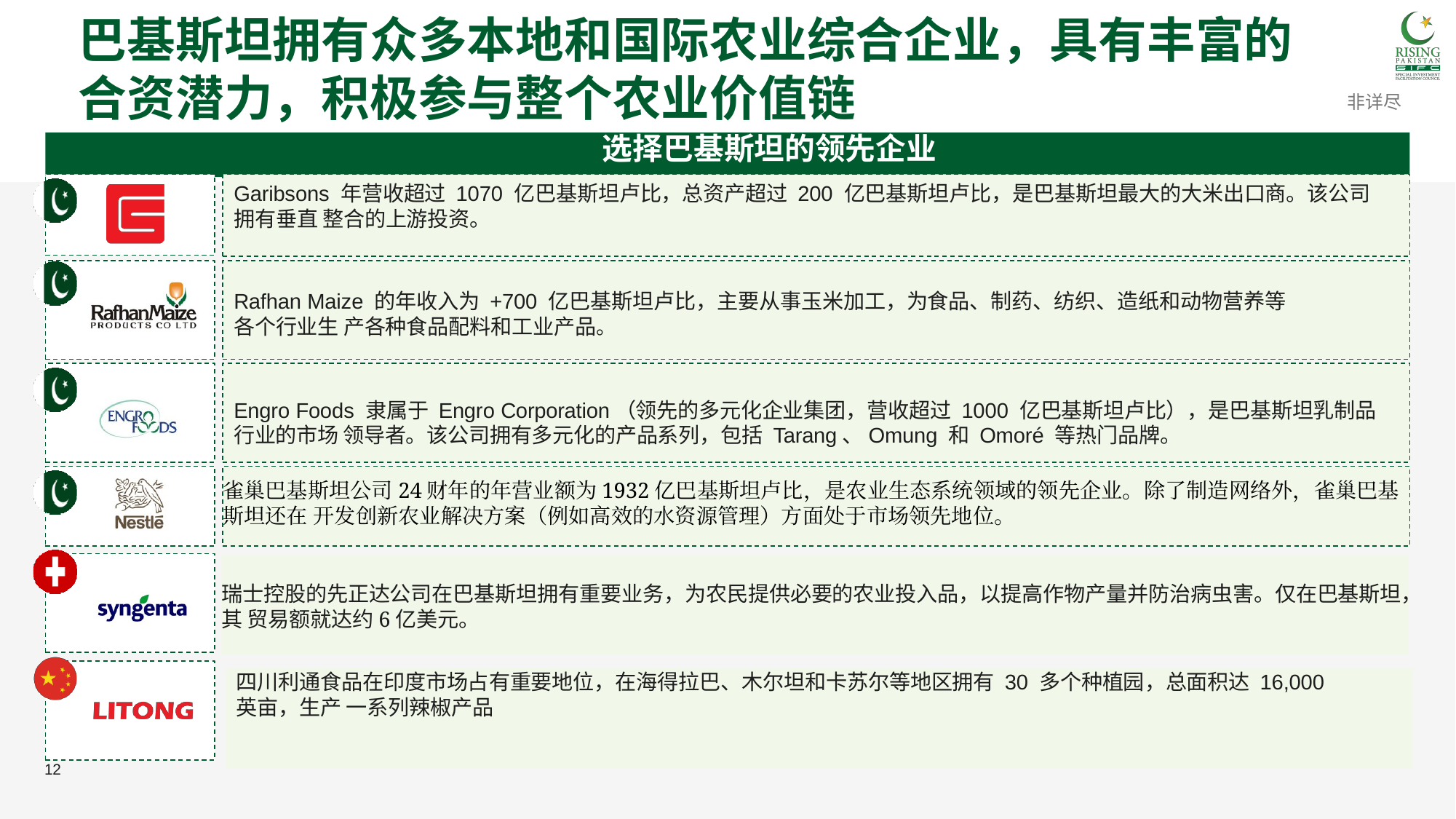

巴基斯坦拥有众多本地和国际农业综合企业，具有丰富的合资潜力，积极参与整个农业价值链
非详尽

选择巴基斯坦的领先企业
Garibsons 年营收超过 1070 亿巴基斯坦卢比，总资产超过 200 亿巴基斯坦卢比，是巴基斯坦最大的大米出口商。该公司拥有垂直 整合的上游投资。

12

Rafhan Maize 的年收入为 +700 亿巴基斯坦卢比，主要从事玉米加工，为食品、制药、纺织、造纸和动物营养等各个行业生 产各种食品配料和工业产品。

Engro Foods 隶属于 Engro Corporation（领先的多元化企业集团，营收超过 1000 亿巴基斯坦卢比），是巴基斯坦乳制品行业的市场 领导者。该公司拥有多元化的产品系列，包括 Tarang、Omung 和 Omoré 等热门品牌。

雀巢巴基斯坦公司24财年的年营业额为1932亿巴基斯坦卢比，是农业生态系统领域的领先企业。除了制造网络外，雀巢巴基斯坦还在 开发创新农业解决方案（例如高效的水资源管理）方面处于市场领先地位。

雀巢巴基斯坦公司24财年的年营业额为1932亿巴基斯坦卢比，是农业生态系统领域的领先企业。除了制造网络外，雀巢巴基斯坦还在 开发创新农业解决方案（例如高效的水资源管理）方面处于市场领先地位。

瑞士控股的先正达公司在巴基斯坦拥有重要业务，为农民提供必要的农业投入品，以提高作物产量并防治病虫害。仅在巴基斯坦，其 贸易额就达约6亿美元。

四川利通食品在印度市场占有重要地位，在海得拉巴、木尔坦和卡苏尔等地区拥有 30 多个种植园，总面积达 16,000 英亩，生产 一系列辣椒产品

12